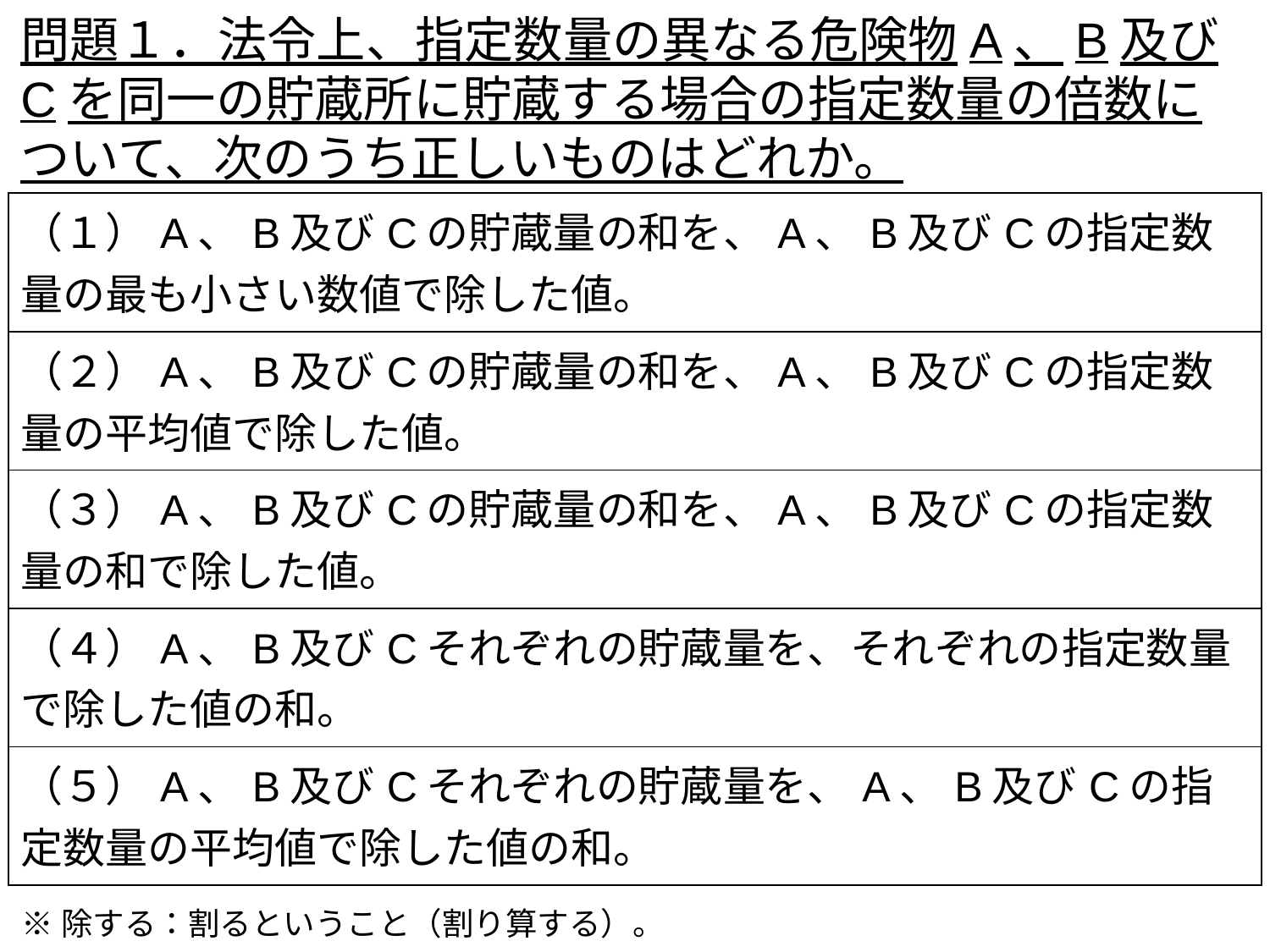

問題１．法令上、指定数量の異なる危険物A、B及びCを同一の貯蔵所に貯蔵する場合の指定数量の倍数について、次のうち正しいものはどれか。
| （１）A、B及びCの貯蔵量の和を、A、B及びCの指定数量の最も小さい数値で除した値。 |
| --- |
| （２）A、B及びCの貯蔵量の和を、A、B及びCの指定数量の平均値で除した値。 |
| （３）A、B及びCの貯蔵量の和を、A、B及びCの指定数量の和で除した値。 |
| （４）A、B及びCそれぞれの貯蔵量を、それぞれの指定数量で除した値の和。 |
| （５）A、B及びCそれぞれの貯蔵量を、A、B及びCの指定数量の平均値で除した値の和。 |

※除する：割るということ（割り算する）。